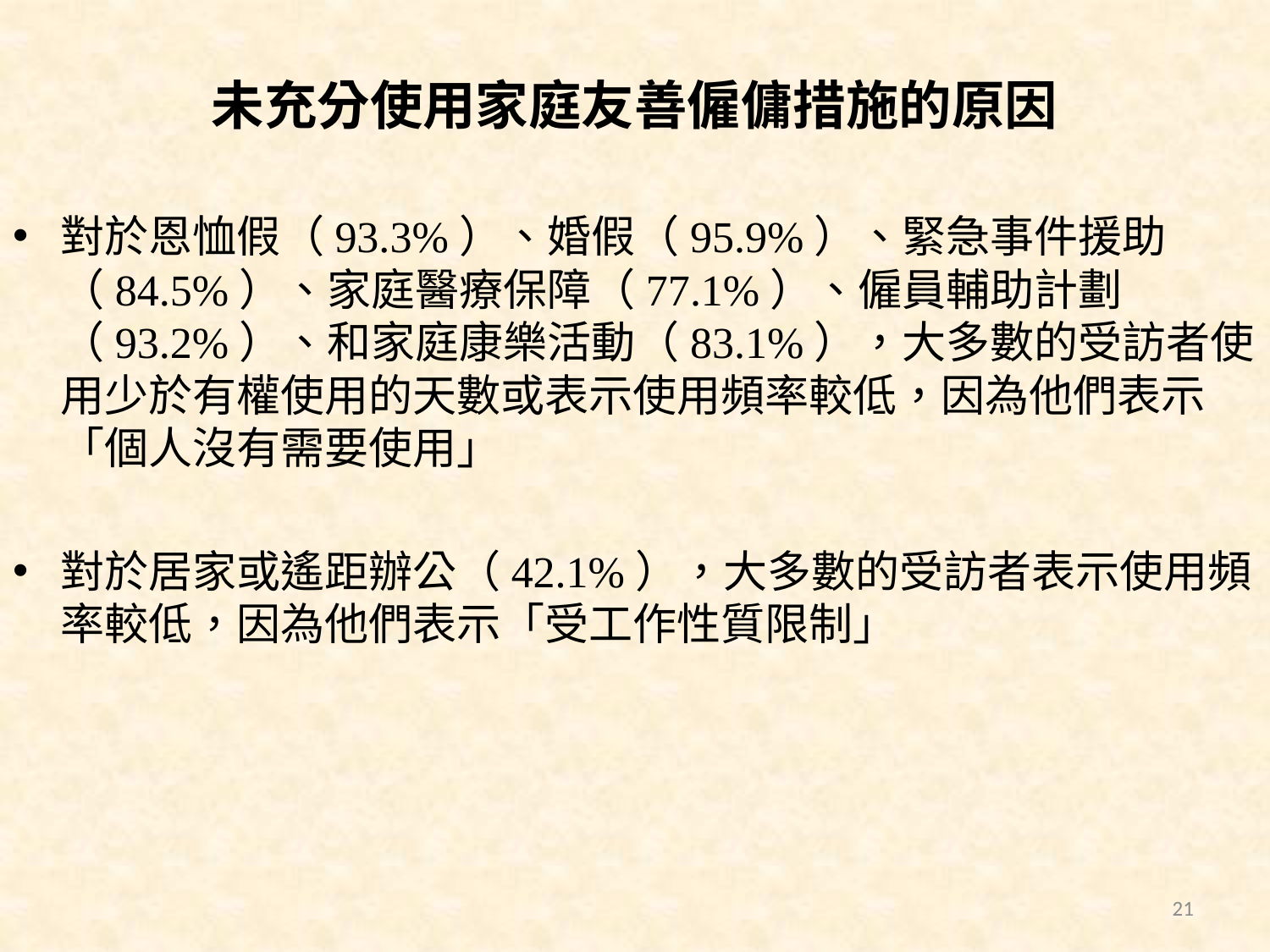

# 未充分使用家庭友善僱傭措施的原因
對於恩恤假（93.3%）、婚假（95.9%）、緊急事件援助（84.5%）、家庭醫療保障（77.1%）、僱員輔助計劃（93.2%）、和家庭康樂活動（83.1%），大多數的受訪者使用少於有權使用的天數或表示使用頻率較低，因為他們表示「個人沒有需要使用」

對於居家或遙距辦公（42.1%），大多數的受訪者表示使用頻率較低，因為他們表示「受工作性質限制」
21